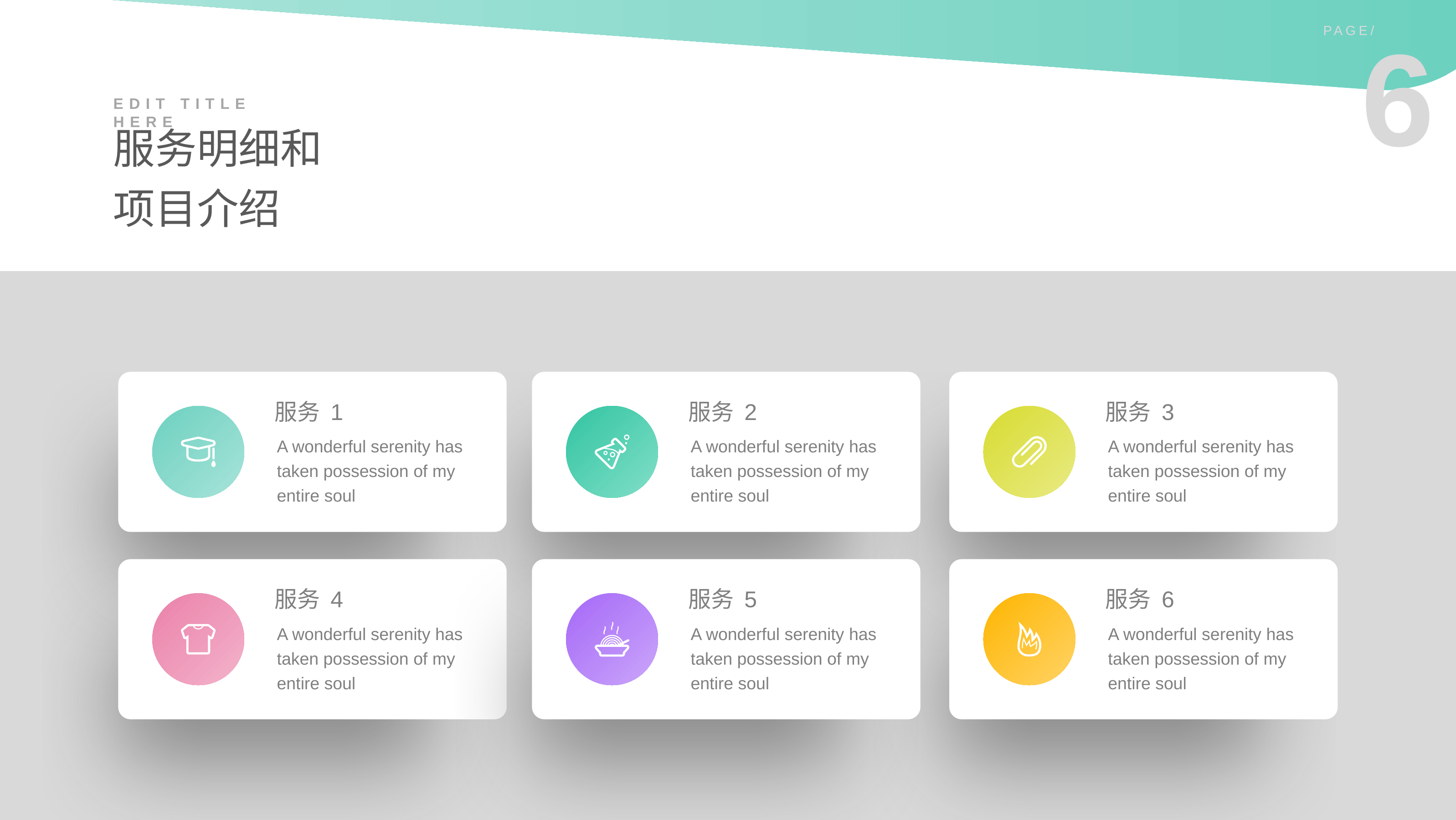

EDIT TITLE HERE
服务明细和
项目介绍

服务 1
A wonderful serenity has taken possession of my entire soul

服务 2
A wonderful serenity has taken possession of my entire soul

服务 3
A wonderful serenity has taken possession of my entire soul

服务 4
A wonderful serenity has taken possession of my entire soul

服务 5
A wonderful serenity has taken possession of my entire soul

服务 6
A wonderful serenity has taken possession of my entire soul